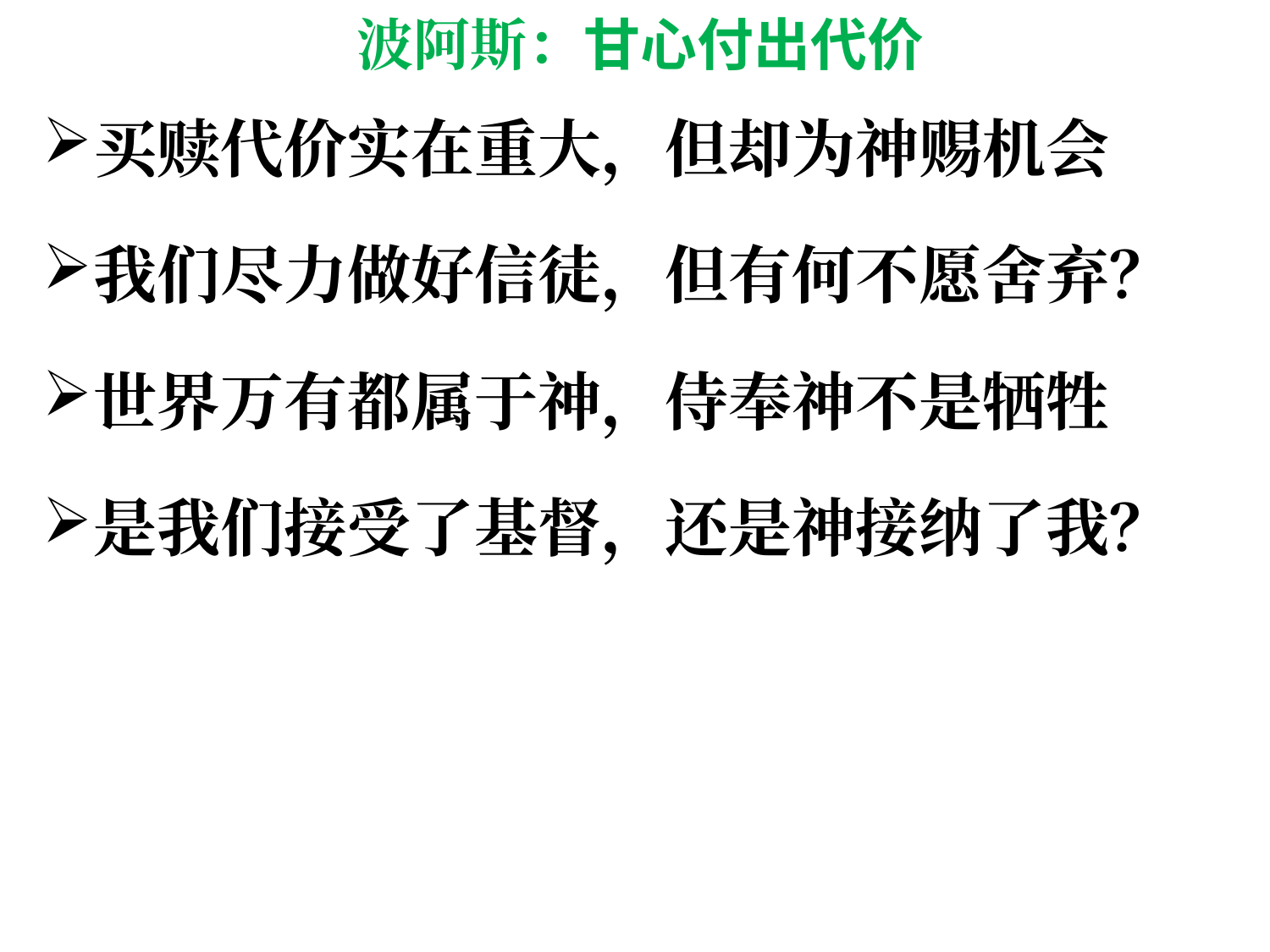

# 波阿斯：甘心付出代价
买赎代价实在重大，但却为神赐机会

我们尽力做好信徒，但有何不愿舍弃？

世界万有都属于神，侍奉神不是牺牲

是我们接受了基督，还是神接纳了我？